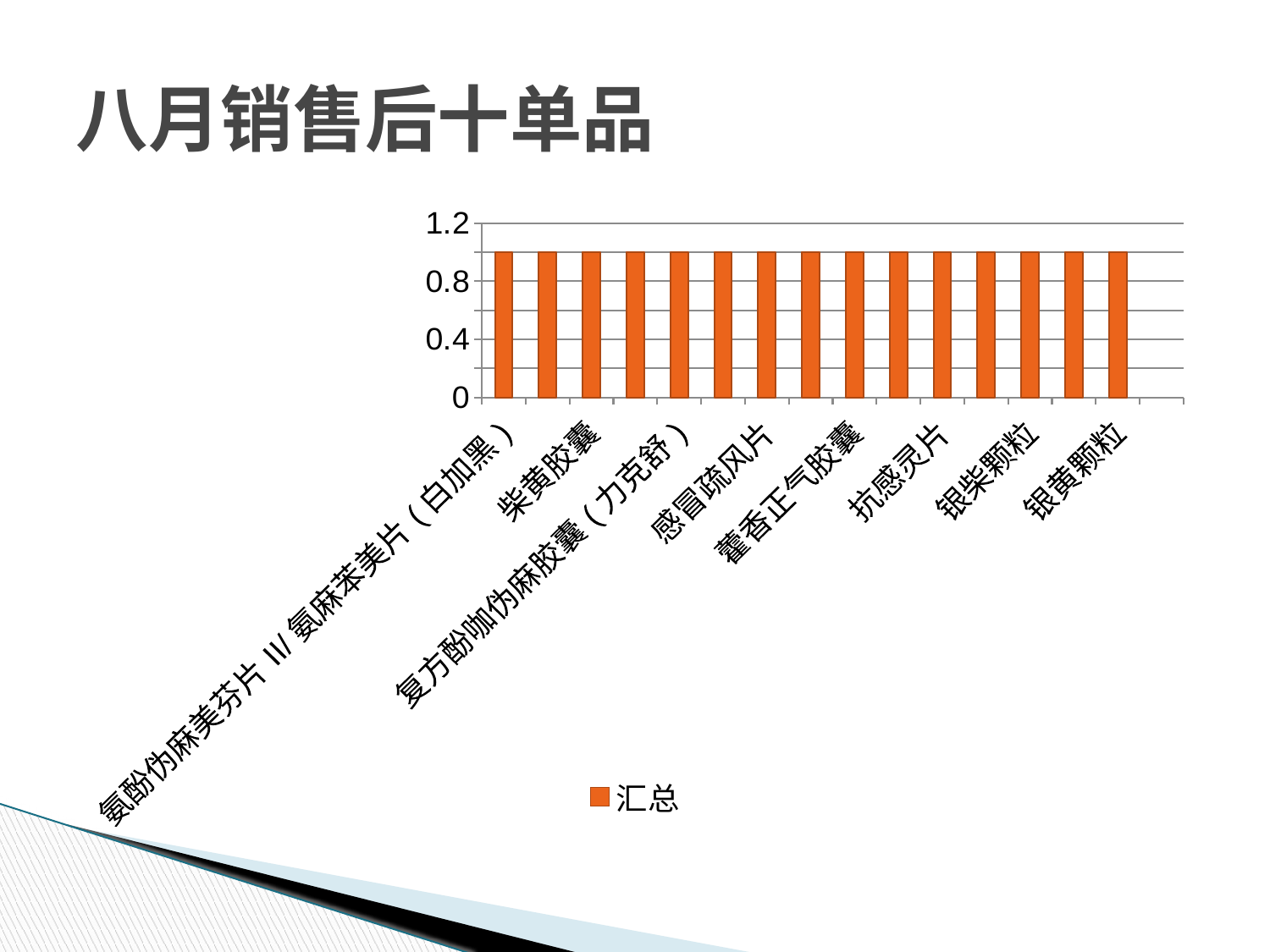

# 八月销售后十单品

### Chart

| Category | 汇总 |
|---|---|
| 氨酚伪麻美芬片II/氨麻苯美片(白加黑) | 1.0 |
| 布洛伪麻软胶囊(琦效) | 1.0 |
| 柴黄胶囊 | 1.0 |
| 柴芩软胶囊 | 1.0 |
| 复方酚咖伪麻胶囊(力克舒) | 1.0 |
| 复方锌布颗粒(臣功再欣) | 1.0 |
| 感冒疏风片 | 1.0 |
| 藿香正气滴丸 | 1.0 |
| 藿香正气胶囊 | 1.0 |
| 藿香正气丸 | 1.0 |
| 抗感灵片 | 1.0 |
| 小柴胡片 | 1.0 |
| 银柴颗粒 | 1.0 |
| 银黄胶囊 | 1.0 |
| 银黄颗粒 | 1.0 |
| (空白) | None |